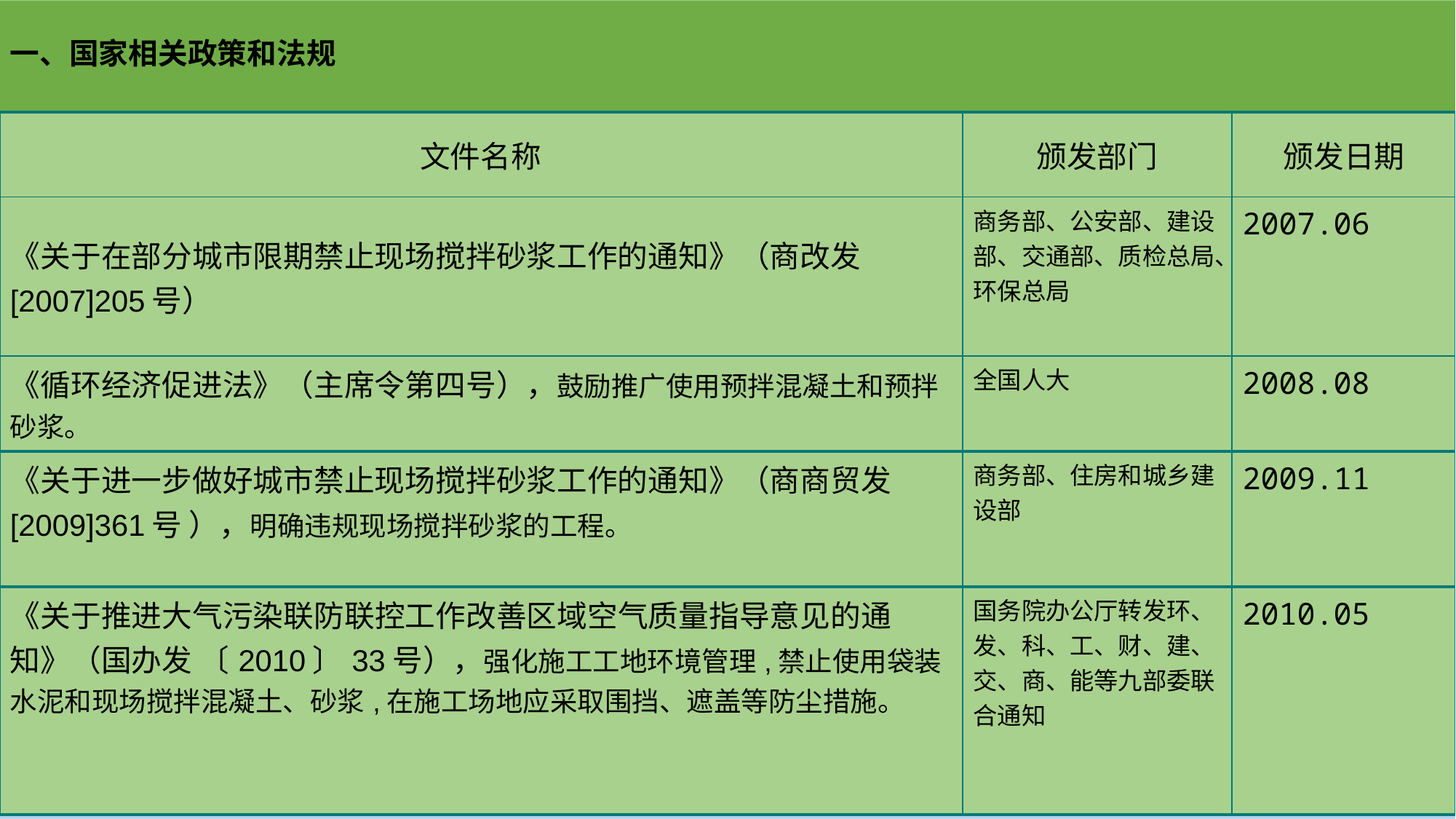

# 一、国家相关政策和法规
| 文件名称 | 颁发部门 | 颁发日期 |
| --- | --- | --- |
| 《关于在部分城市限期禁止现场搅拌砂浆工作的通知》（商改发[2007]205号） | 商务部、公安部、建设部、交通部、质检总局、环保总局 | 2007.06 |
| 《循环经济促进法》（主席令第四号），鼓励推广使用预拌混凝土和预拌砂浆。 | 全国人大 | 2008.08 |
| 《关于进一步做好城市禁止现场搅拌砂浆工作的通知》（商商贸发[2009]361号 ），明确违规现场搅拌砂浆的工程。 | 商务部、住房和城乡建设部 | 2009.11 |
| 《关于推进大气污染联防联控工作改善区域空气质量指导意见的通知》（国办发 〔2010〕33号），强化施工工地环境管理,禁止使用袋装水泥和现场搅拌混凝土、砂浆,在施工场地应采取围挡、遮盖等防尘措施。 | 国务院办公厅转发环、发、科、工、财、建、交、商、能等九部委联合通知 | 2010.05 |